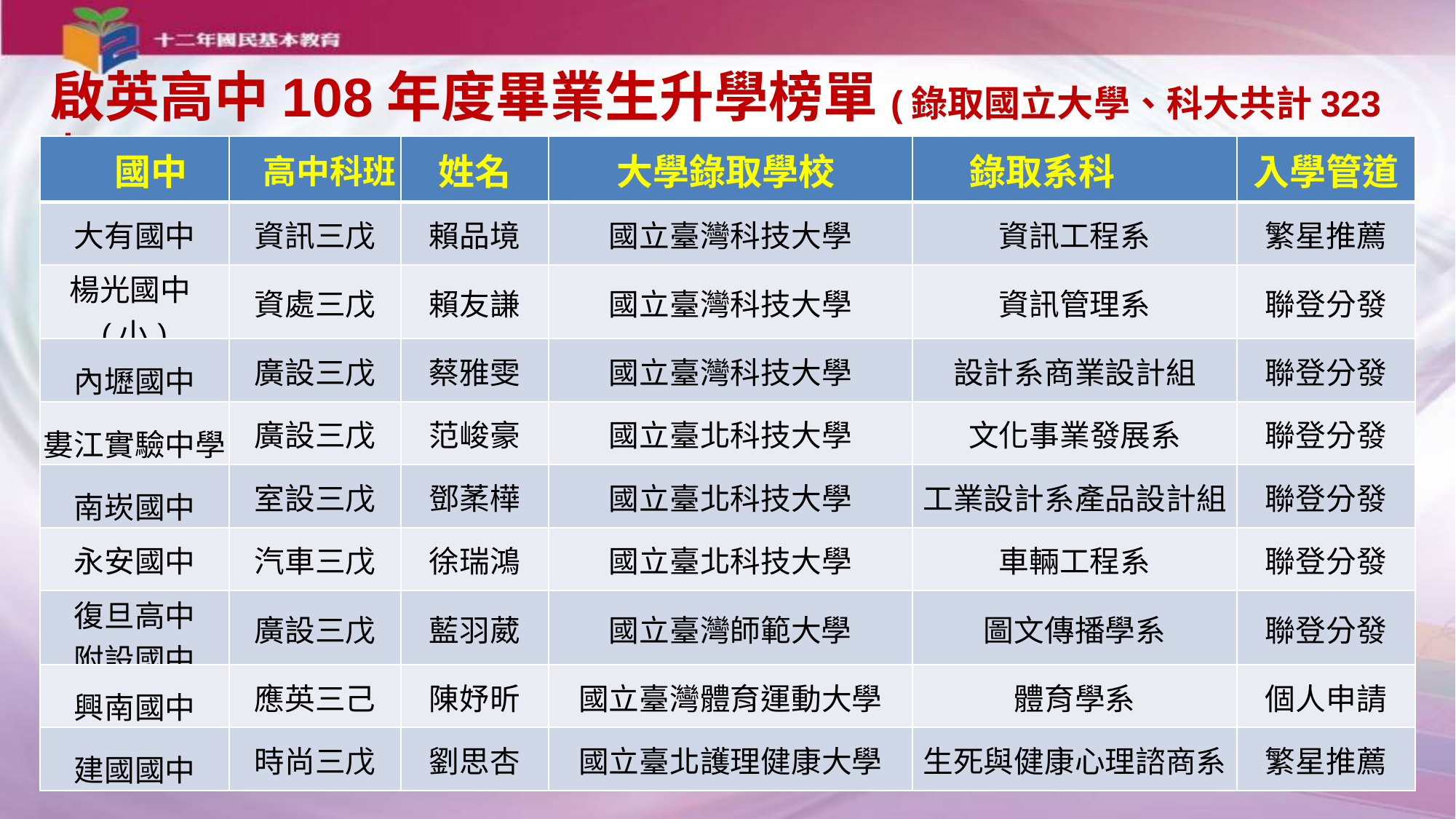

啟英高中108年度畢業生升學榜單(錄取國立大學、科大共計323人)
| 國中 | 高中科班 | 姓名 | 大學錄取學校 | 錄取系科 | 入學管道 |
| --- | --- | --- | --- | --- | --- |
| 大有國中 | 資訊三戊 | 賴品境 | 國立臺灣科技大學 | 資訊工程系 | 繁星推薦 |
| 楊光國中(小) | 資處三戊 | 賴友謙 | 國立臺灣科技大學 | 資訊管理系 | 聯登分發 |
| 內壢國中 | 廣設三戊 | 蔡雅雯 | 國立臺灣科技大學 | 設計系商業設計組 | 聯登分發 |
| 婁江實驗中學 | 廣設三戊 | 范峻豪 | 國立臺北科技大學 | 文化事業發展系 | 聯登分發 |
| 南崁國中 | 室設三戊 | 鄧葇樺 | 國立臺北科技大學 | 工業設計系產品設計組 | 聯登分發 |
| 永安國中 | 汽車三戊 | 徐瑞鴻 | 國立臺北科技大學 | 車輛工程系 | 聯登分發 |
| 復旦高中 附設國中 | 廣設三戊 | 藍羽葳 | 國立臺灣師範大學 | 圖文傳播學系 | 聯登分發 |
| 興南國中 | 應英三己 | 陳妤昕 | 國立臺灣體育運動大學 | 體育學系 | 個人申請 |
| 建國國中 | 時尚三戊 | 劉思杏 | 國立臺北護理健康大學 | 生死與健康心理諮商系 | 繁星推薦 |